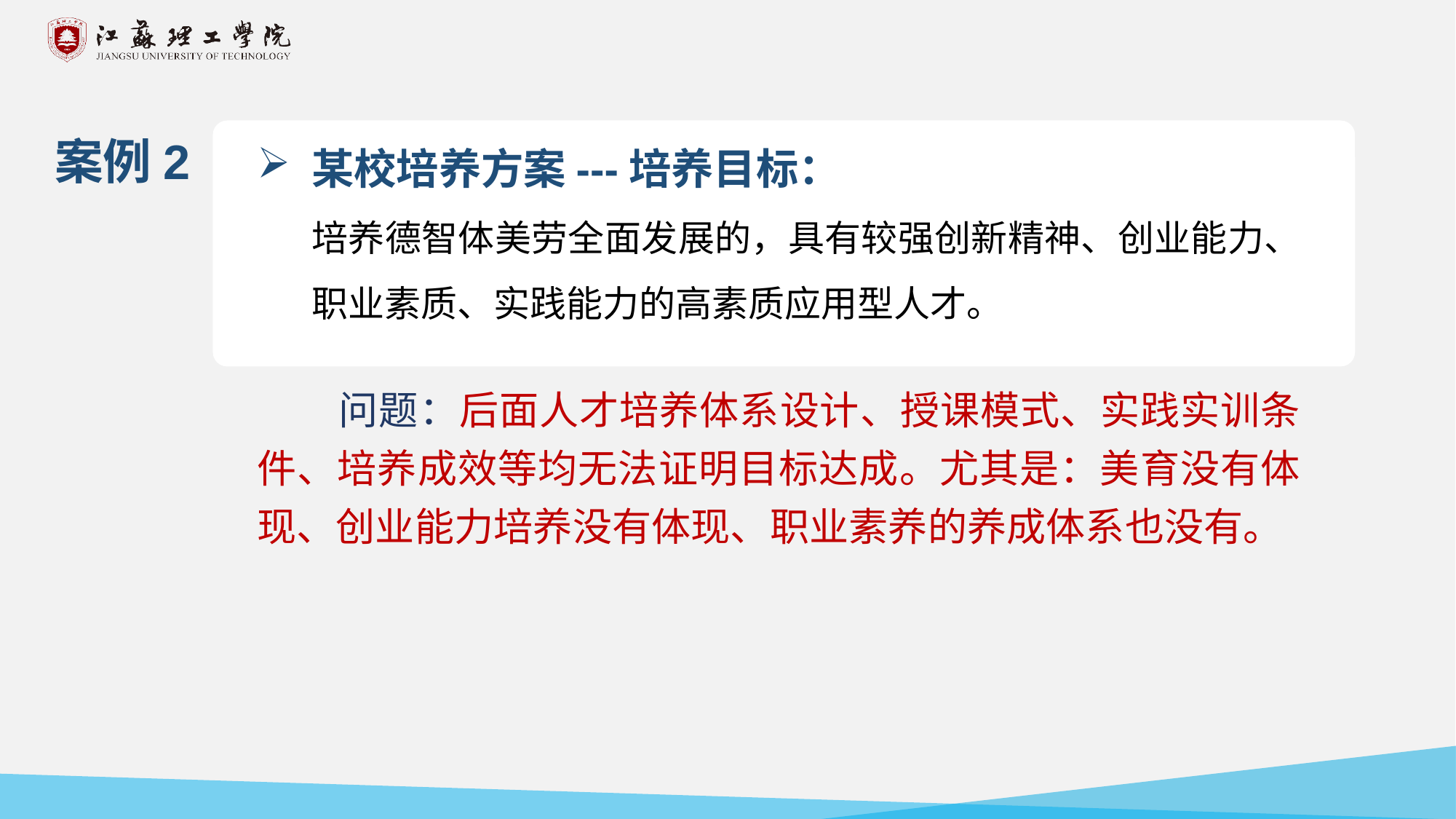

某校培养方案---培养目标：
培养德智体美劳全面发展的，具有较强创新精神、创业能力、职业素质、实践能力的高素质应用型人才。

       问题：后面人才培养体系设计、授课模式、实践实训条件、培养成效等均无法证明目标达成。尤其是：美育没有体现、创业能力培养没有体现、职业素养的养成体系也没有。

案例2